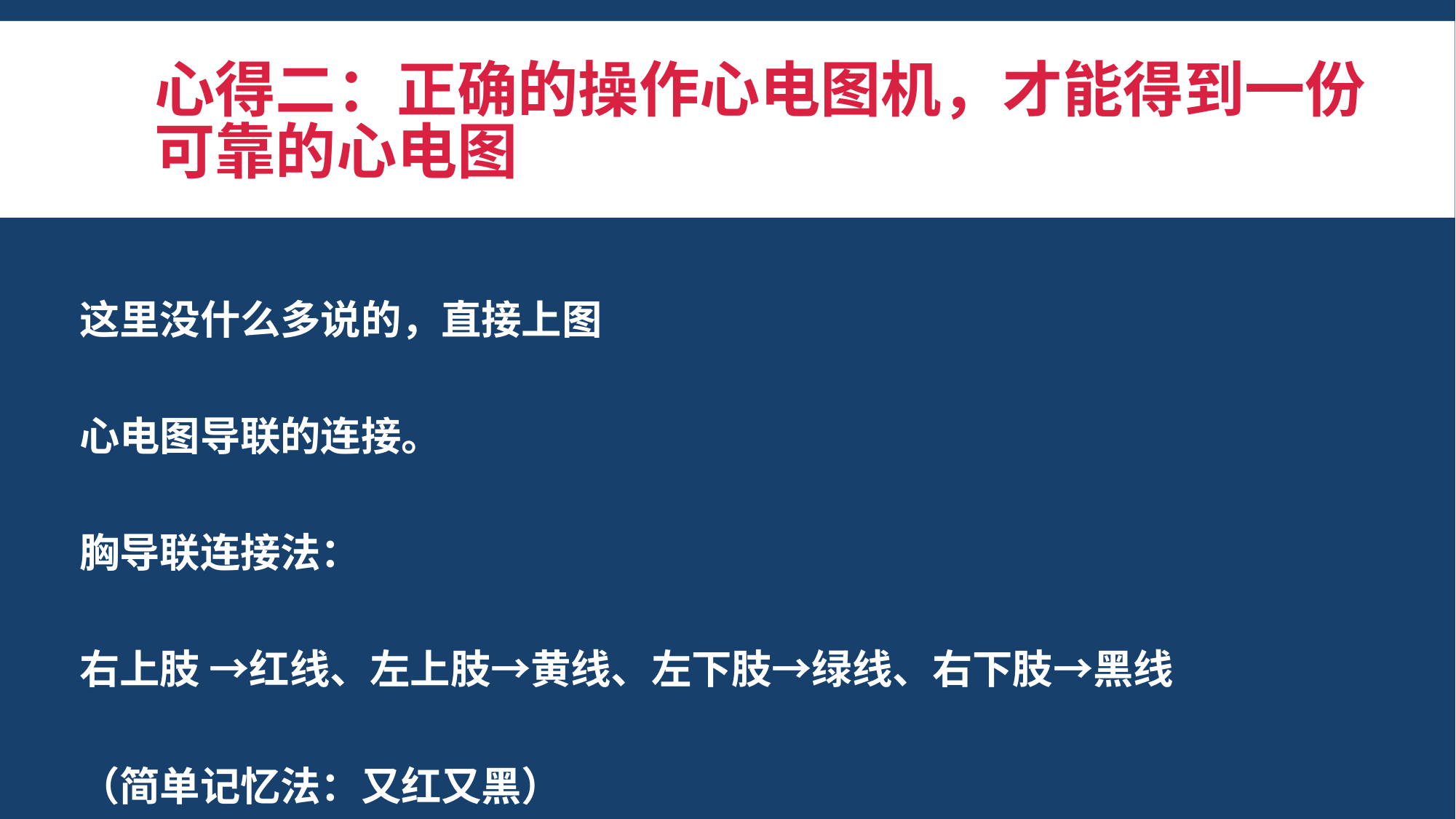

# 心得二：正确的操作心电图机，才能得到一份可靠的心电图
这里没什么多说的，直接上图
心电图导联的连接。
胸导联连接法：
右上肢 →红线、左上肢→黄线、左下肢→绿线、右下肢→黑线
（简单记忆法：又红又黑）